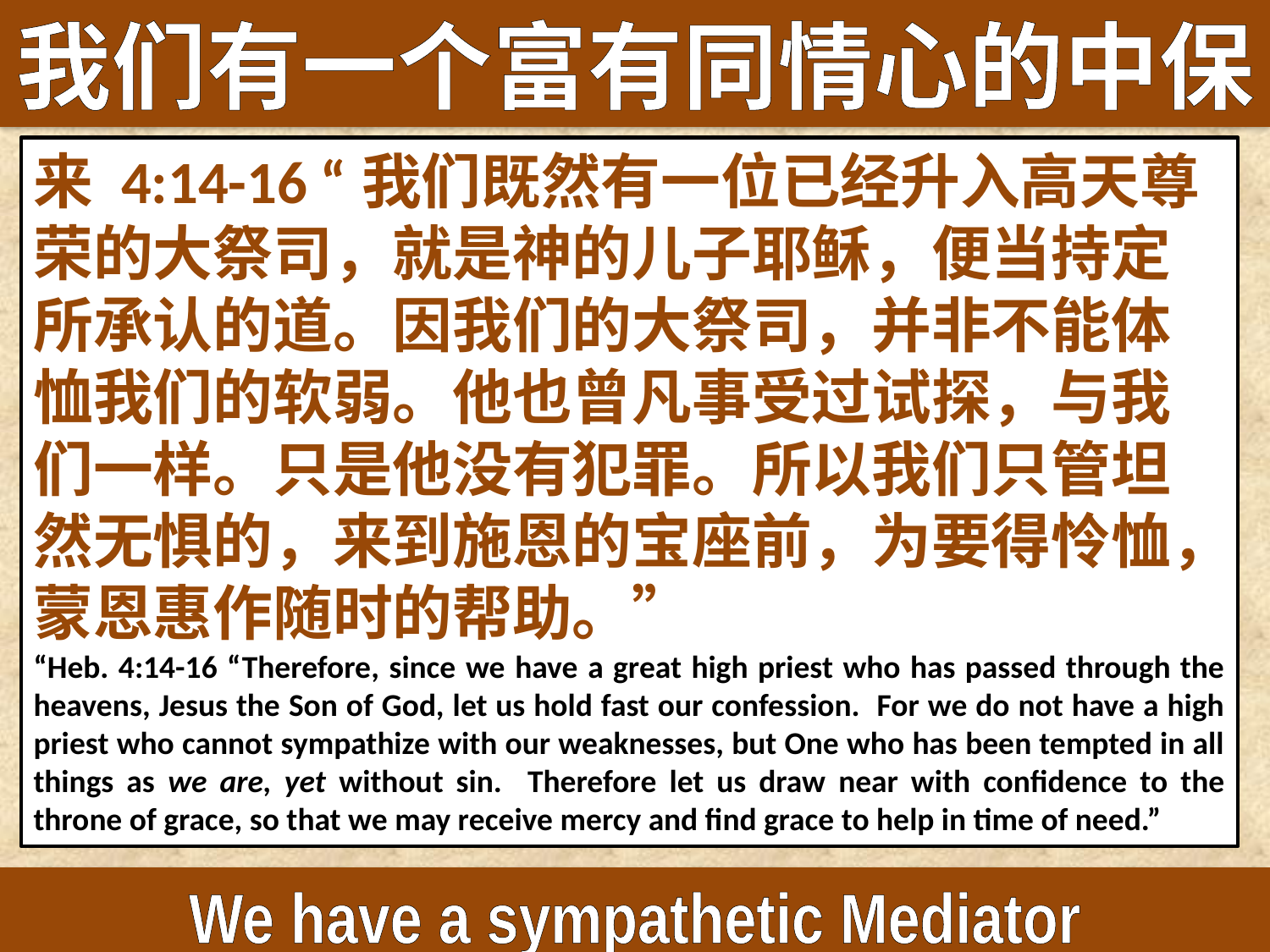

我们有一个富有同情心的中保
来 4:14-16 “我们既然有一位已经升入高天尊荣的大祭司，就是神的儿子耶稣，便当持定所承认的道。因我们的大祭司，并非不能体恤我们的软弱。他也曾凡事受过试探，与我们一样。只是他没有犯罪。所以我们只管坦然无惧的，来到施恩的宝座前，为要得怜恤，蒙恩惠作随时的帮助。”
“Heb. 4:14-16 “Therefore, since we have a great high priest who has passed through the heavens, Jesus the Son of God, let us hold fast our confession.  For we do not have a high priest who cannot sympathize with our weaknesses, but One who has been tempted in all things as we are, yet without sin.  Therefore let us draw near with confidence to the throne of grace, so that we may receive mercy and find grace to help in time of need.”

We have a sympathetic Mediator